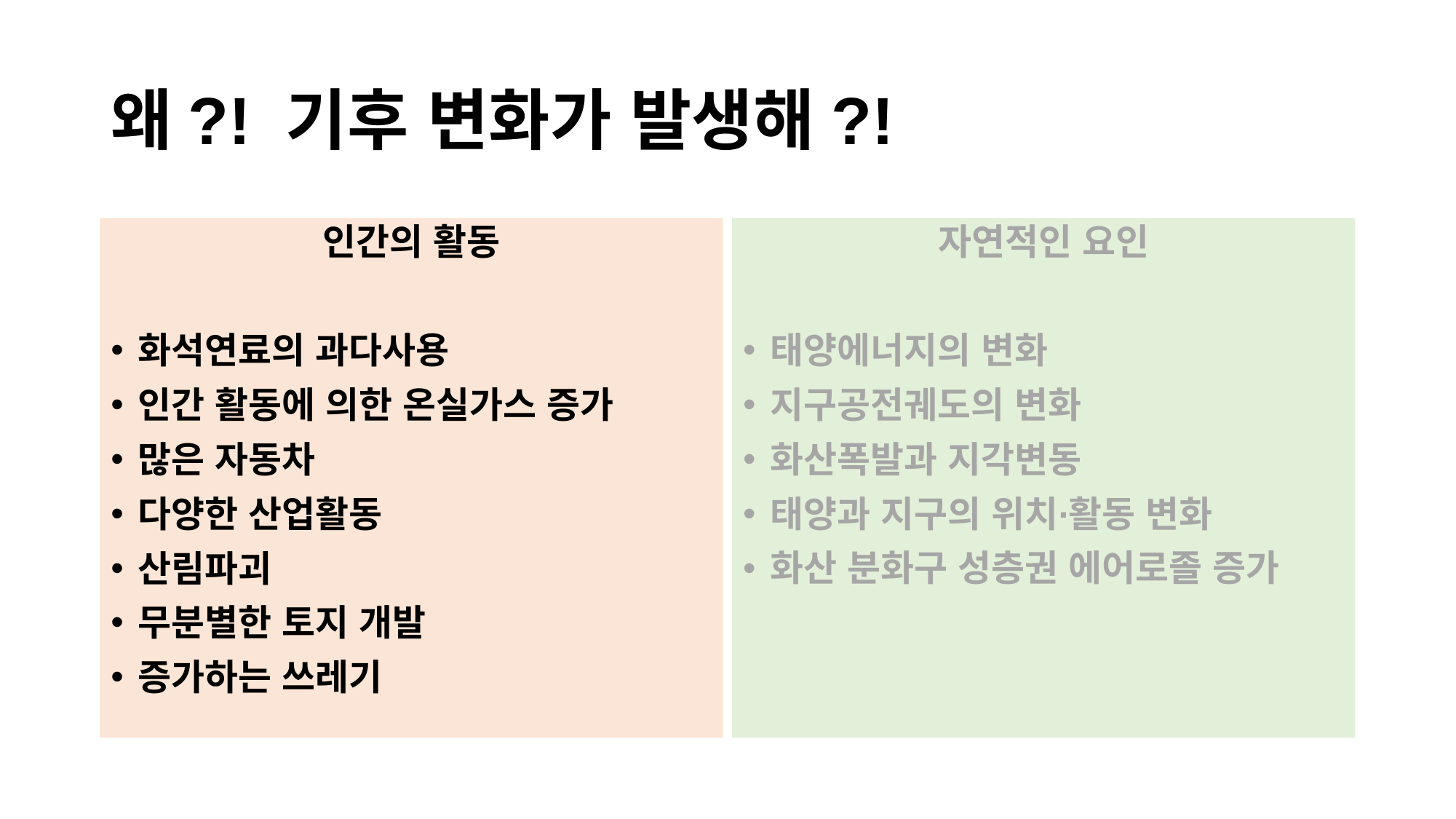

# 왜?! 기후 변화가 발생해?!
인간의 활동

화석연료의 과다사용
인간 활동에 의한 온실가스 증가
많은 자동차
다양한 산업활동
산림파괴
무분별한 토지 개발
증가하는 쓰레기
자연적인 요인

태양에너지의 변화
지구공전궤도의 변화
화산폭발과 지각변동
태양과 지구의 위치∙활동 변화
화산 분화구 성층권 에어로졸 증가